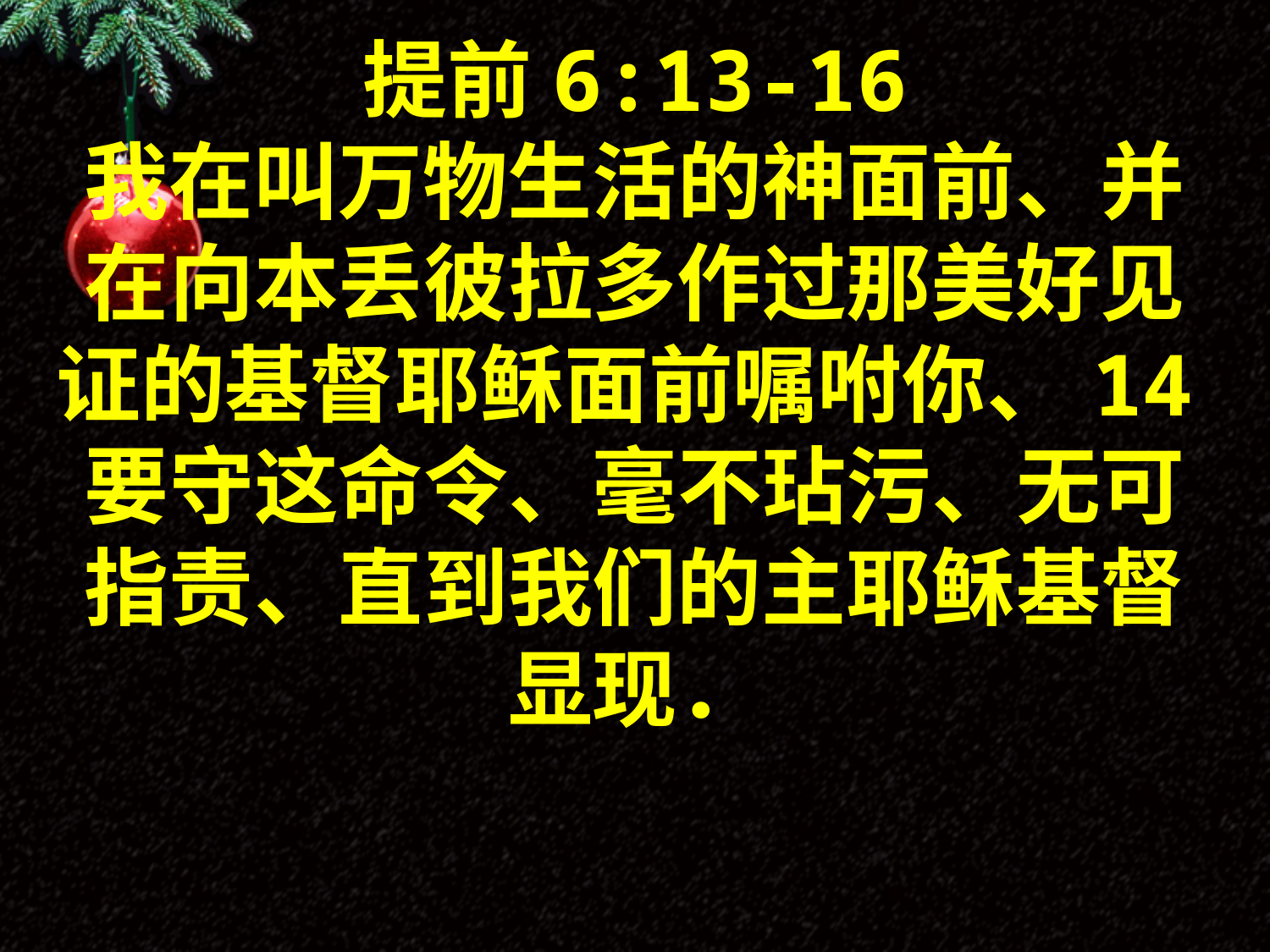

提前6:13-16
我在叫万物生活的神面前、并在向本丢彼拉多作过那美好见证的基督耶稣面前嘱咐你、14要守这命令、毫不玷污、无可指责、直到我们的主耶稣基督显现．